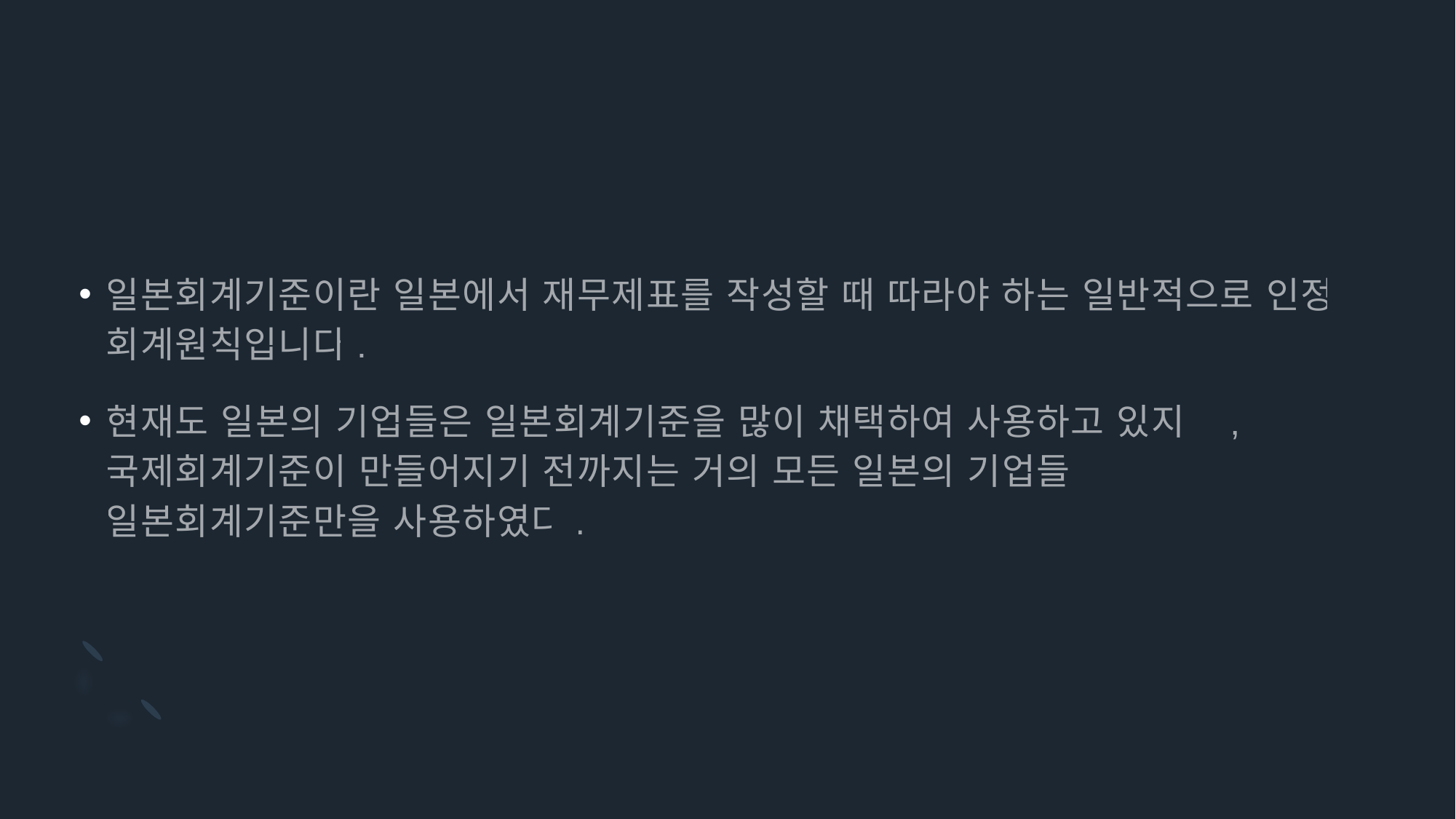

일본회계기준이란 일본에서 재무제표를 작성할 때 따라야 하는 일반적으로 인정된 회계원칙입니다.
현재도 일본의 기업들은 일본회계기준을 많이 채택하여 사용하고 있지만, 국제회계기준이 만들어지기 전까지는 거의 모든 일본의 기업들이 일본회계기준만을 사용하였다.